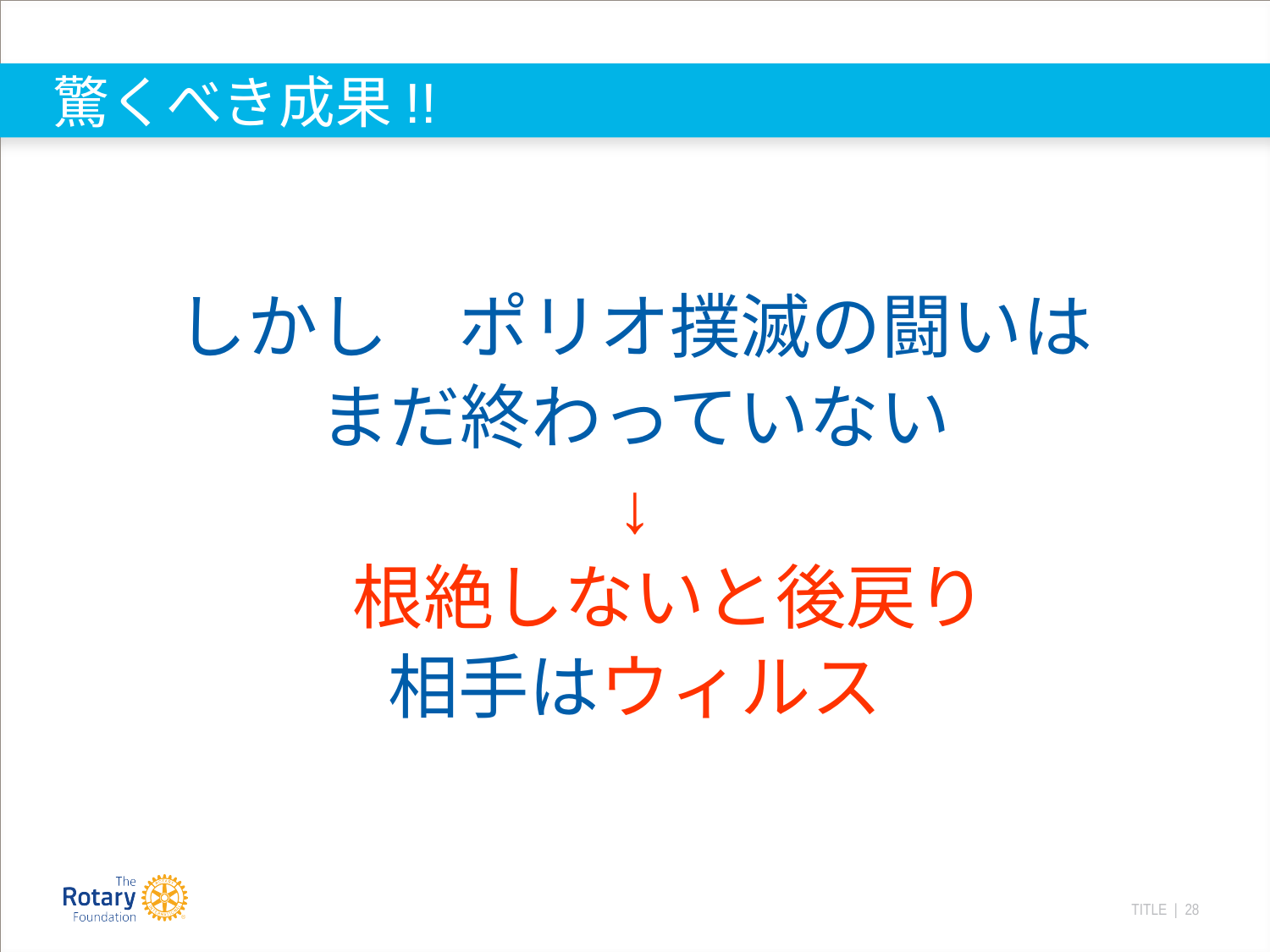

# 驚くべき成果!!
しかし　ポリオ撲滅の闘いは
まだ終わっていない
↓
　根絶しないと後戻り
相手はウィルス